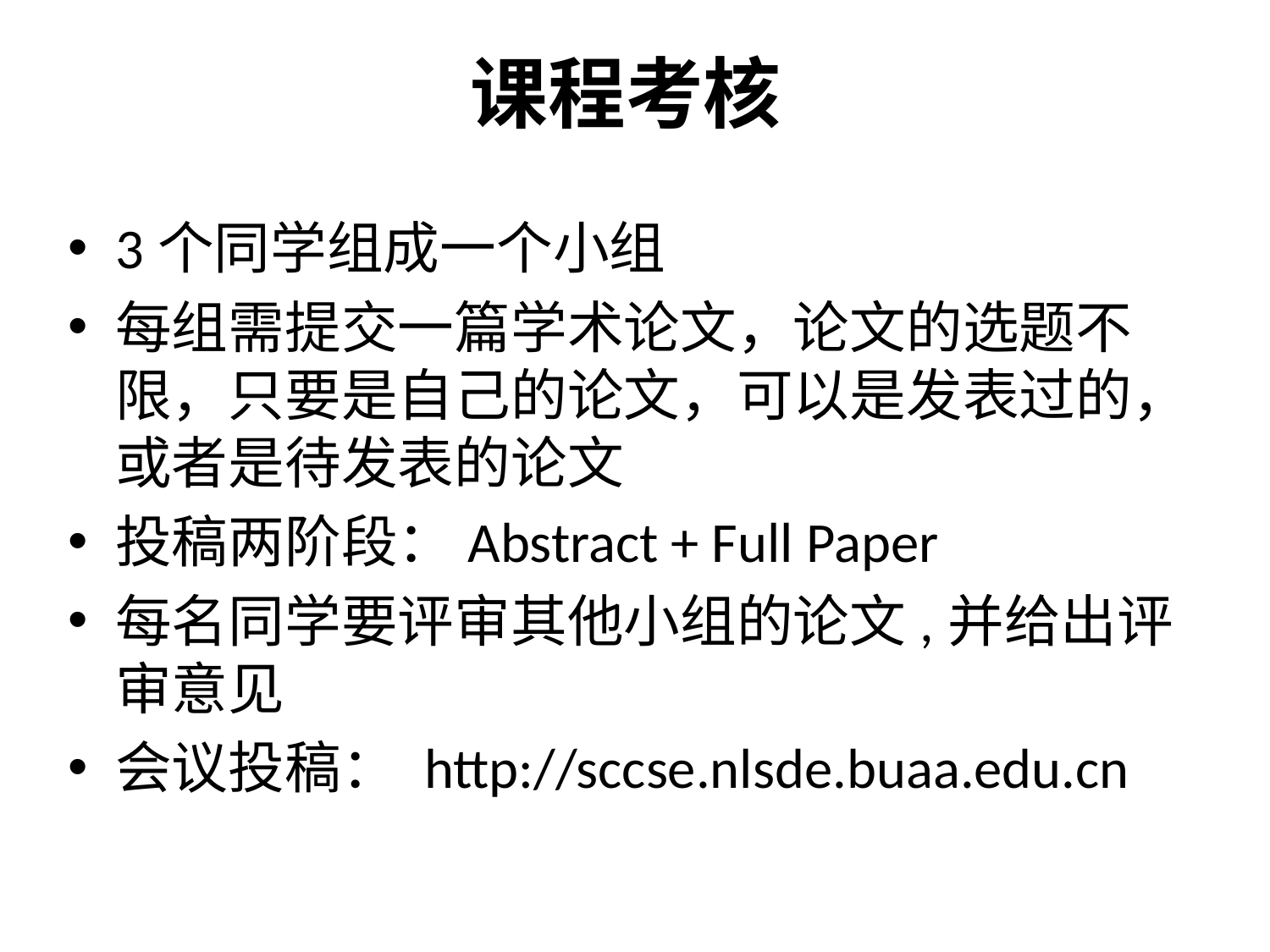

# 课程考核
3个同学组成一个小组
每组需提交一篇学术论文，论文的选题不限，只要是自己的论文，可以是发表过的，或者是待发表的论文
投稿两阶段：Abstract + Full Paper
每名同学要评审其他小组的论文,并给出评审意见
会议投稿： http://sccse.nlsde.buaa.edu.cn